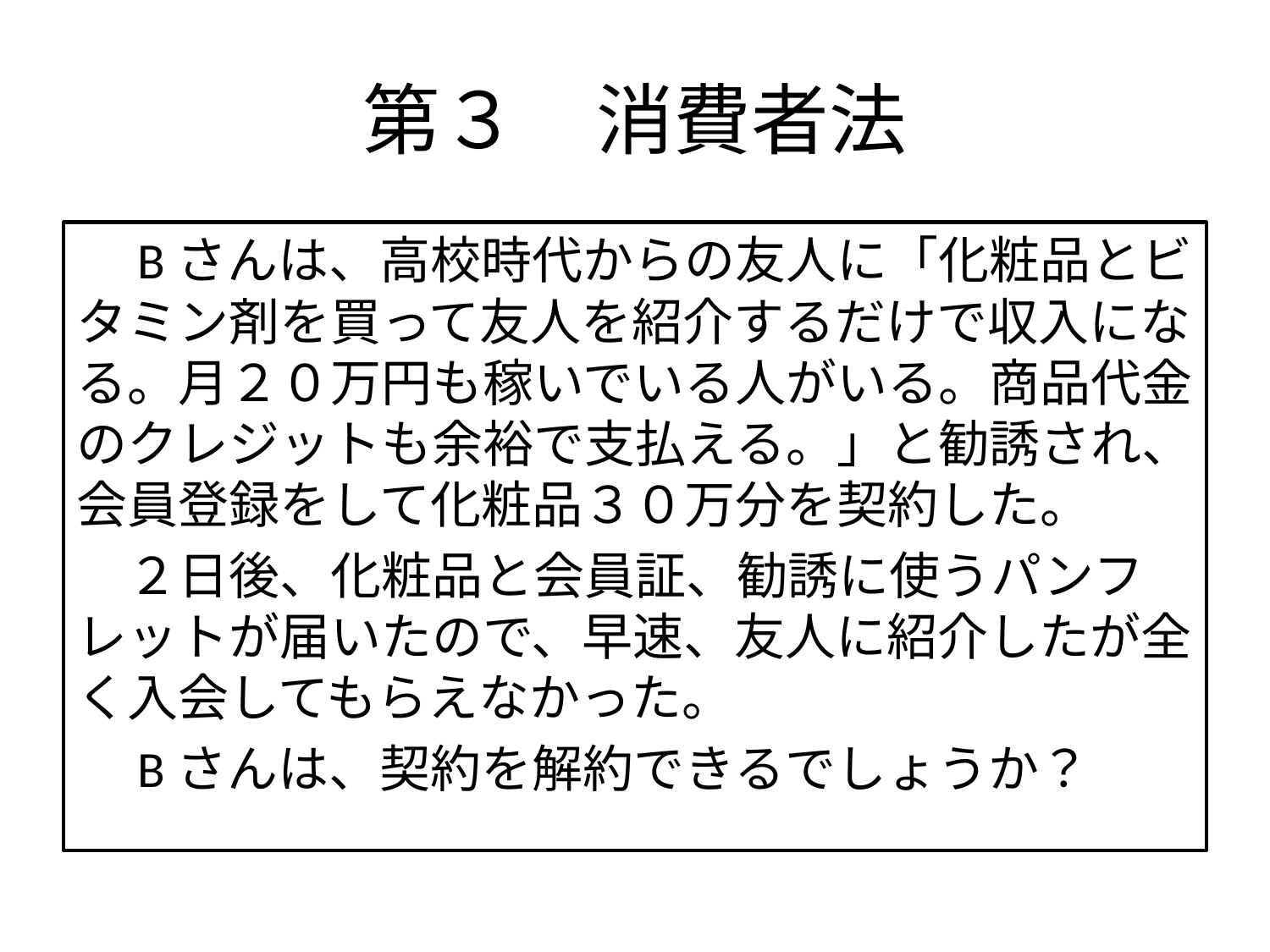

# 第３　消費者法
　Bさんは、高校時代からの友人に「化粧品とビタミン剤を買って友人を紹介するだけで収入になる。月２０万円も稼いでいる人がいる。商品代金のクレジットも余裕で支払える。」と勧誘され、会員登録をして化粧品３０万分を契約した。
　２日後、化粧品と会員証、勧誘に使うパンフレットが届いたので、早速、友人に紹介したが全く入会してもらえなかった。
　Bさんは、契約を解約できるでしょうか？